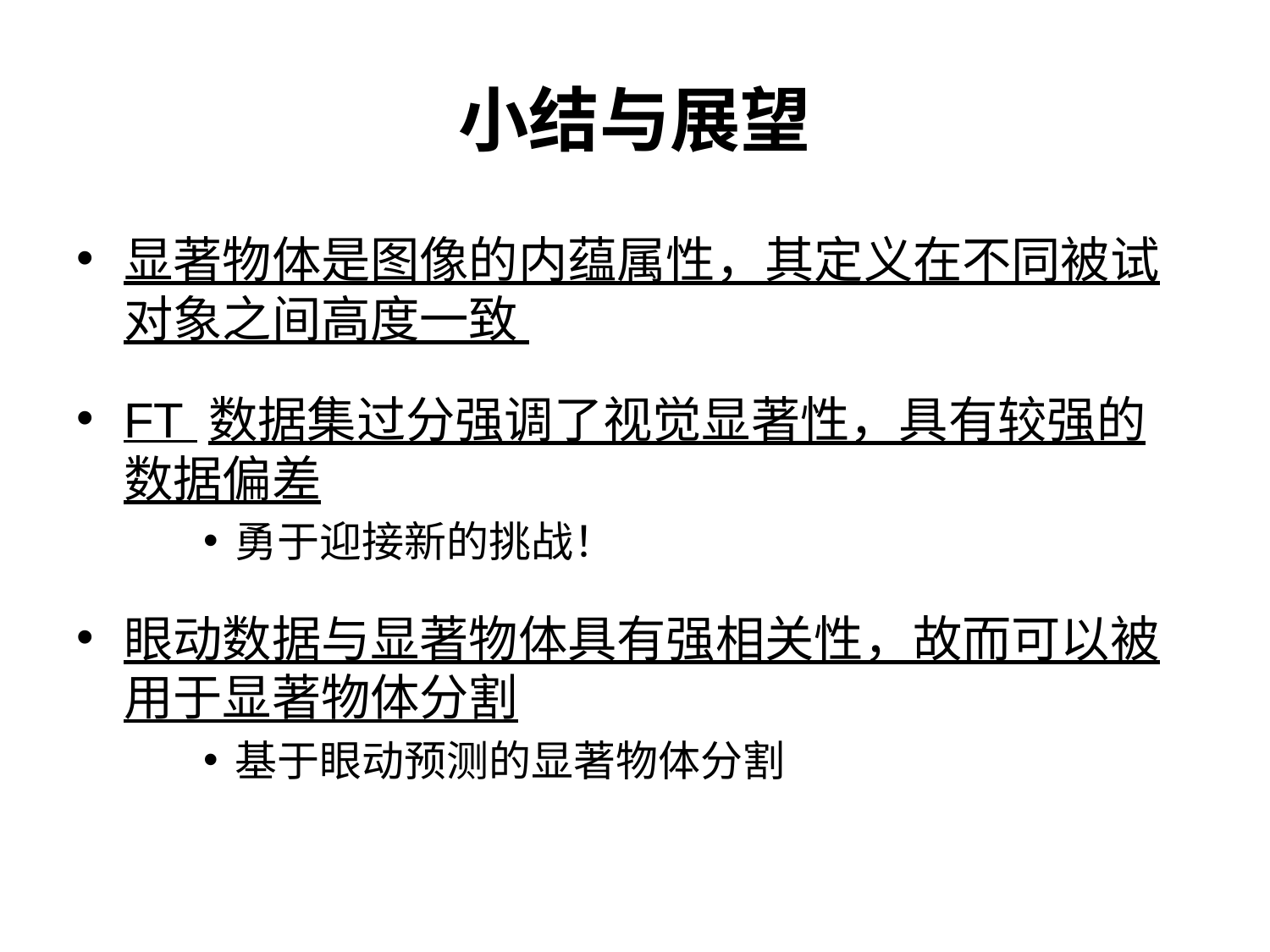

# 小结与展望
显著物体是图像的内蕴属性，其定义在不同被试对象之间高度一致
FT 数据集过分强调了视觉显著性，具有较强的数据偏差
勇于迎接新的挑战！
眼动数据与显著物体具有强相关性，故而可以被用于显著物体分割
基于眼动预测的显著物体分割